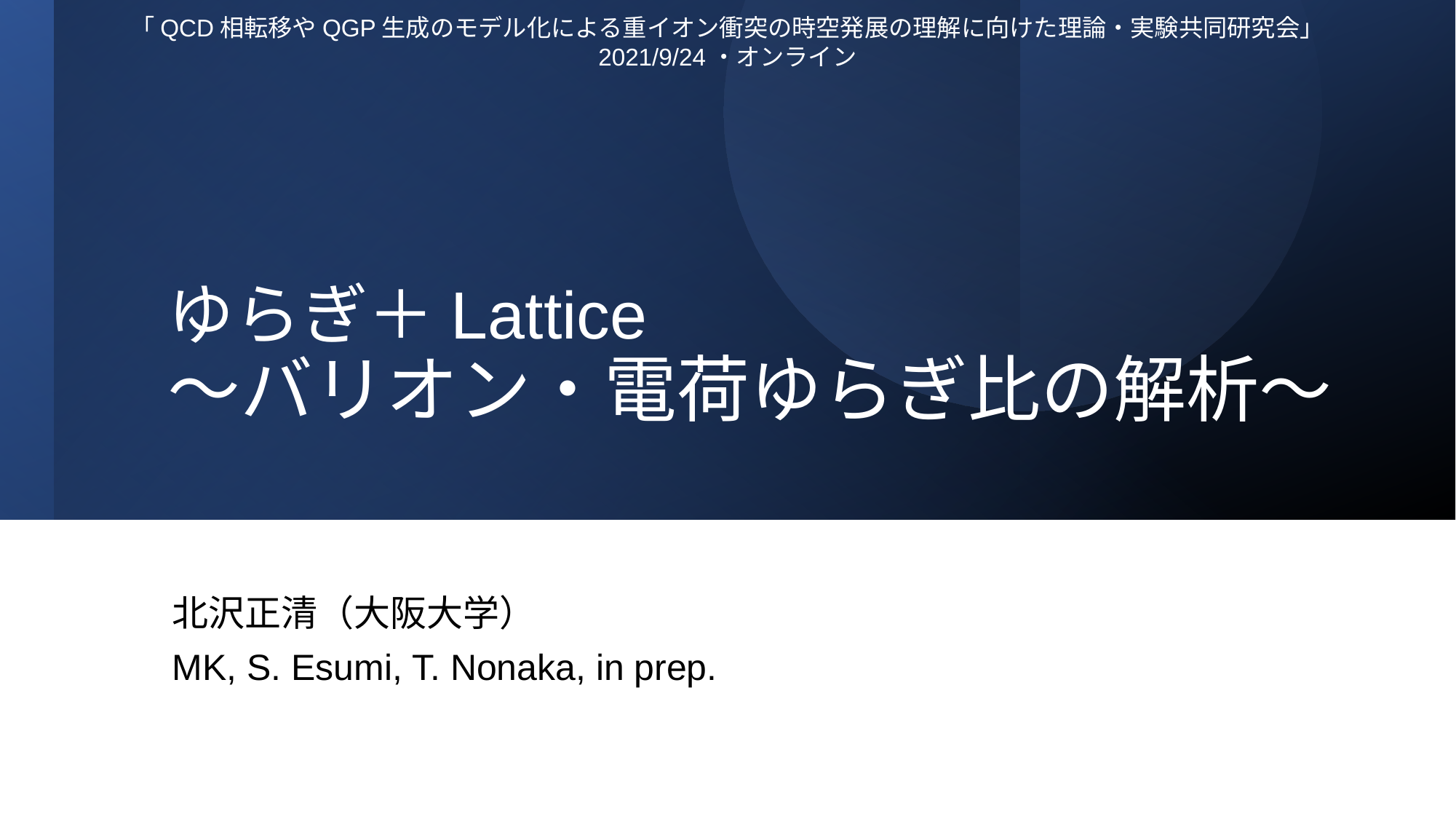

「QCD相転移やQGP生成のモデル化による重イオン衝突の時空発展の理解に向けた理論・実験共同研究会」
2021/9/24・オンライン
# ゆらぎ＋Lattice ～バリオン・電荷ゆらぎ比の解析～
北沢正清（大阪大学）
MK, S. Esumi, T. Nonaka, in prep.